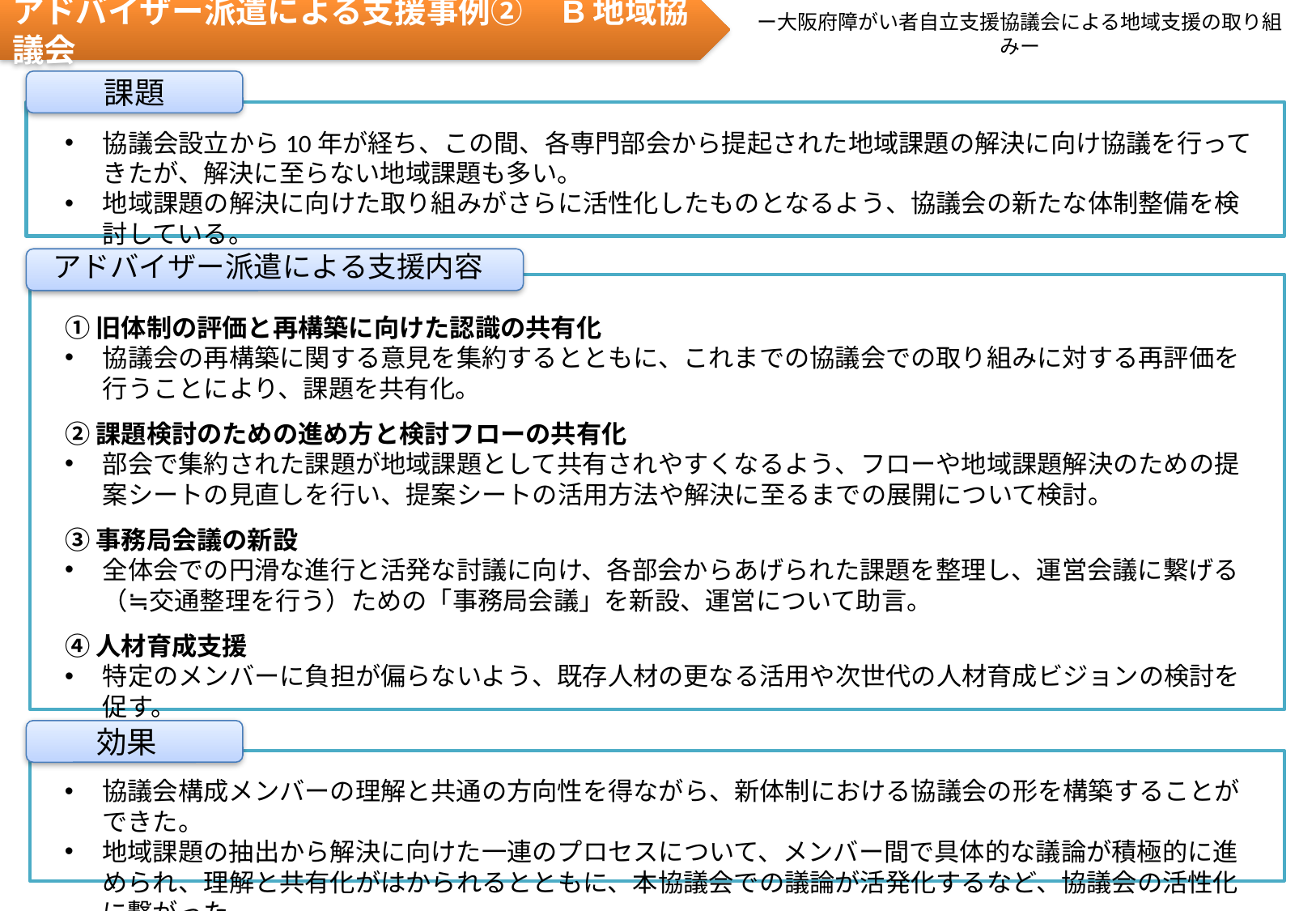

アドバイザー派遣による支援事例②　B地域協議会
ー大阪府障がい者自立支援協議会による地域支援の取り組みー
課題

協議会設立から10年が経ち、この間、各専門部会から提起された地域課題の解決に向け協議を行ってきたが、解決に至らない地域課題も多い。
地域課題の解決に向けた取り組みがさらに活性化したものとなるよう、協議会の新たな体制整備を検討している。

アドバイザー派遣による支援内容

①旧体制の評価と再構築に向けた認識の共有化
協議会の再構築に関する意見を集約するとともに、これまでの協議会での取り組みに対する再評価を行うことにより、課題を共有化。
②課題検討のための進め方と検討フローの共有化
部会で集約された課題が地域課題として共有されやすくなるよう、フローや地域課題解決のための提案シートの見直しを行い、提案シートの活用方法や解決に至るまでの展開について検討。
③事務局会議の新設
全体会での円滑な進行と活発な討議に向け、各部会からあげられた課題を整理し、運営会議に繋げる（≒交通整理を行う）ための「事務局会議」を新設、運営について助言。
④人材育成支援
特定のメンバーに負担が偏らないよう、既存人材の更なる活用や次世代の人材育成ビジョンの検討を促す。

効果

協議会構成メンバーの理解と共通の方向性を得ながら、新体制における協議会の形を構築することができた。
地域課題の抽出から解決に向けた一連のプロセスについて、メンバー間で具体的な議論が積極的に進められ、理解と共有化がはかられるとともに、本協議会での議論が活発化するなど、協議会の活性化に繋がった。